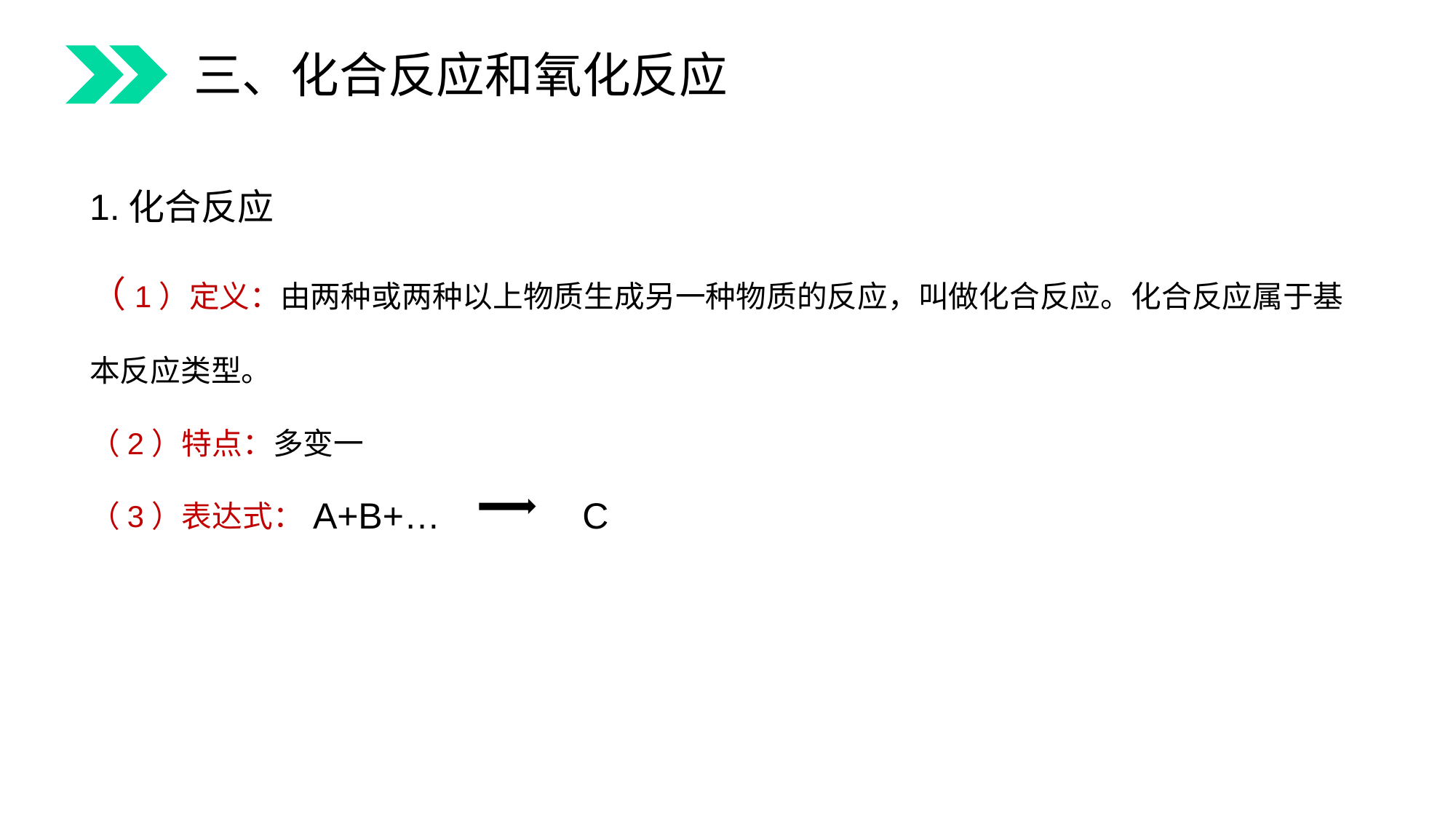

三、化合反应和氧化反应
1.化合反应
（1）定义：由两种或两种以上物质生成另一种物质的反应，叫做化合反应。化合反应属于基本反应类型。
（2）特点：多变一
（3）表达式：
A+B+…              C